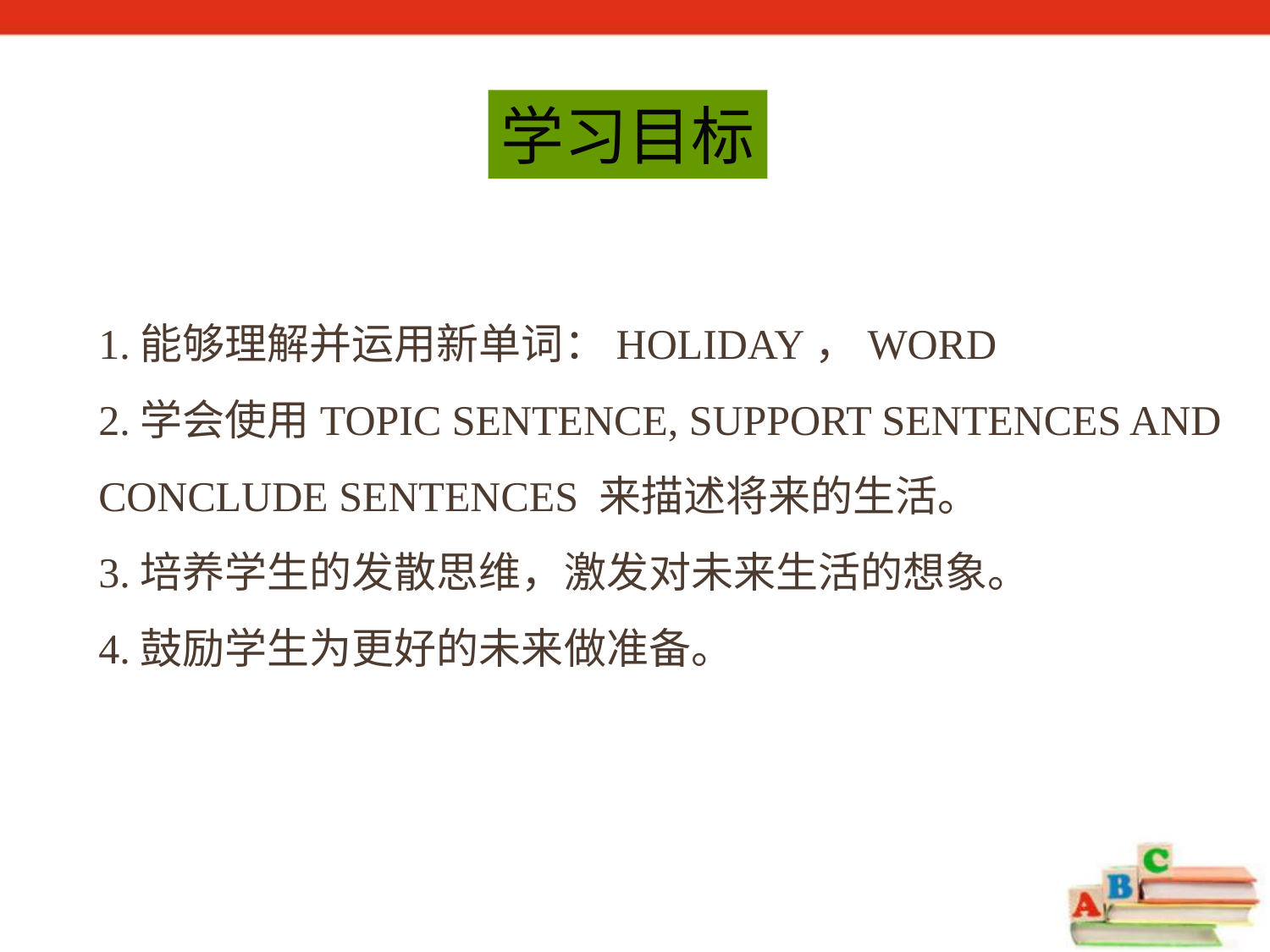

学习目标
# 1.能够理解并运用新单词：holiday，word 2.学会使用topic sentence, support sentences and conclude sentences 来描述将来的生活。 3.培养学生的发散思维，激发对未来生活的想象。 4.鼓励学生为更好的未来做准备。